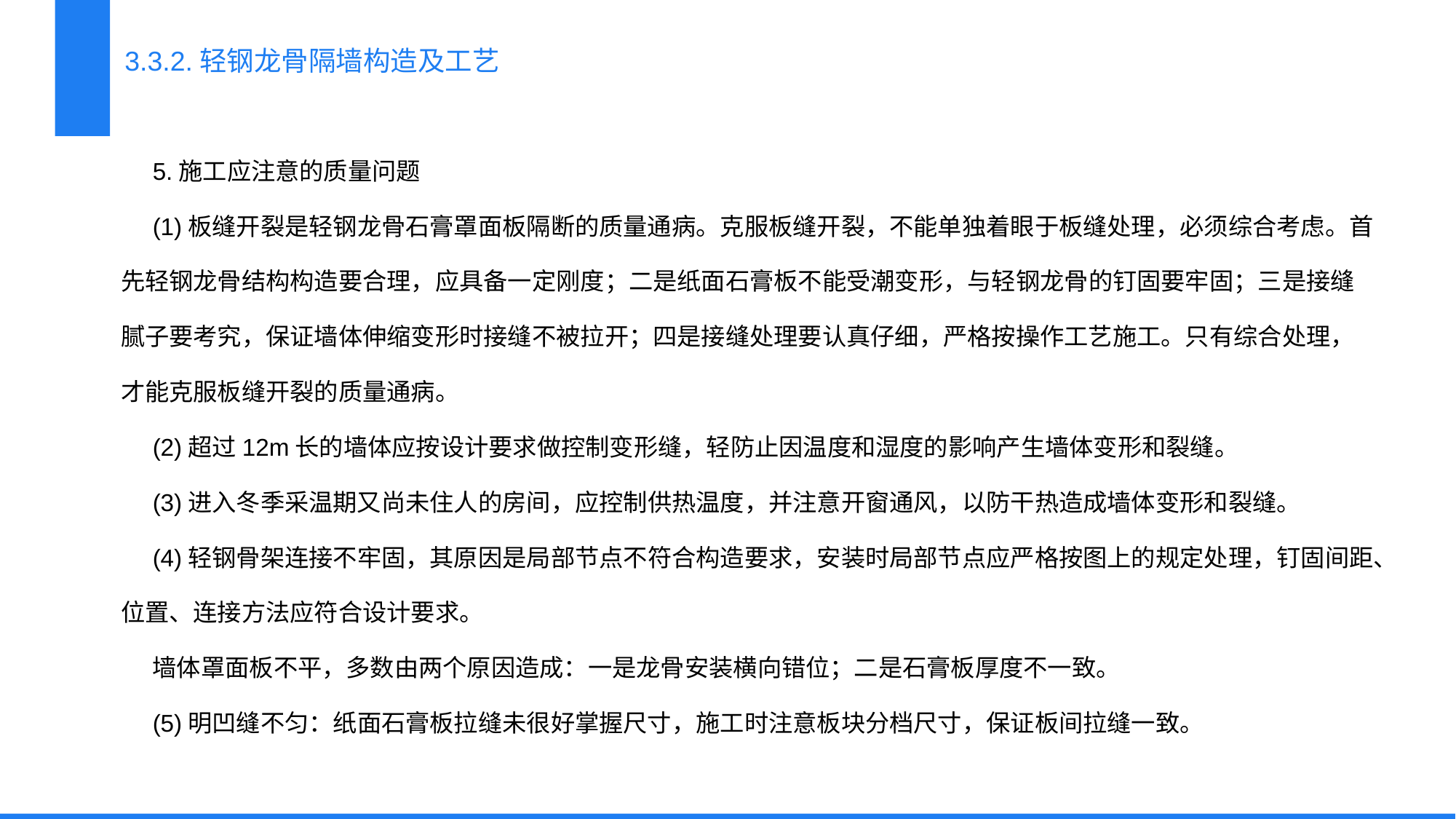

3.3.2.轻钢龙骨隔墙构造及工艺

5.施工应注意的质量问题
(1)板缝开裂是轻钢龙骨石膏罩面板隔断的质量通病。克服板缝开裂，不能单独着眼于板缝处理，必须综合考虑。首先轻钢龙骨结构构造要合理，应具备一定刚度；二是纸面石膏板不能受潮变形，与轻钢龙骨的钉固要牢固；三是接缝腻子要考究，保证墙体伸缩变形时接缝不被拉开；四是接缝处理要认真仔细，严格按操作工艺施工。只有综合处理，才能克服板缝开裂的质量通病。
(2)超过12m长的墙体应按设计要求做控制变形缝，轻防止因温度和湿度的影响产生墙体变形和裂缝。
(3)进入冬季采温期又尚未住人的房间，应控制供热温度，并注意开窗通风，以防干热造成墙体变形和裂缝。
(4)轻钢骨架连接不牢固，其原因是局部节点不符合构造要求，安装时局部节点应严格按图上的规定处理，钉固间距、位置、连接方法应符合设计要求。
墙体罩面板不平，多数由两个原因造成：一是龙骨安装横向错位；二是石膏板厚度不一致。
(5)明凹缝不匀：纸面石膏板拉缝未很好掌握尺寸，施工时注意板块分档尺寸，保证板间拉缝一致。